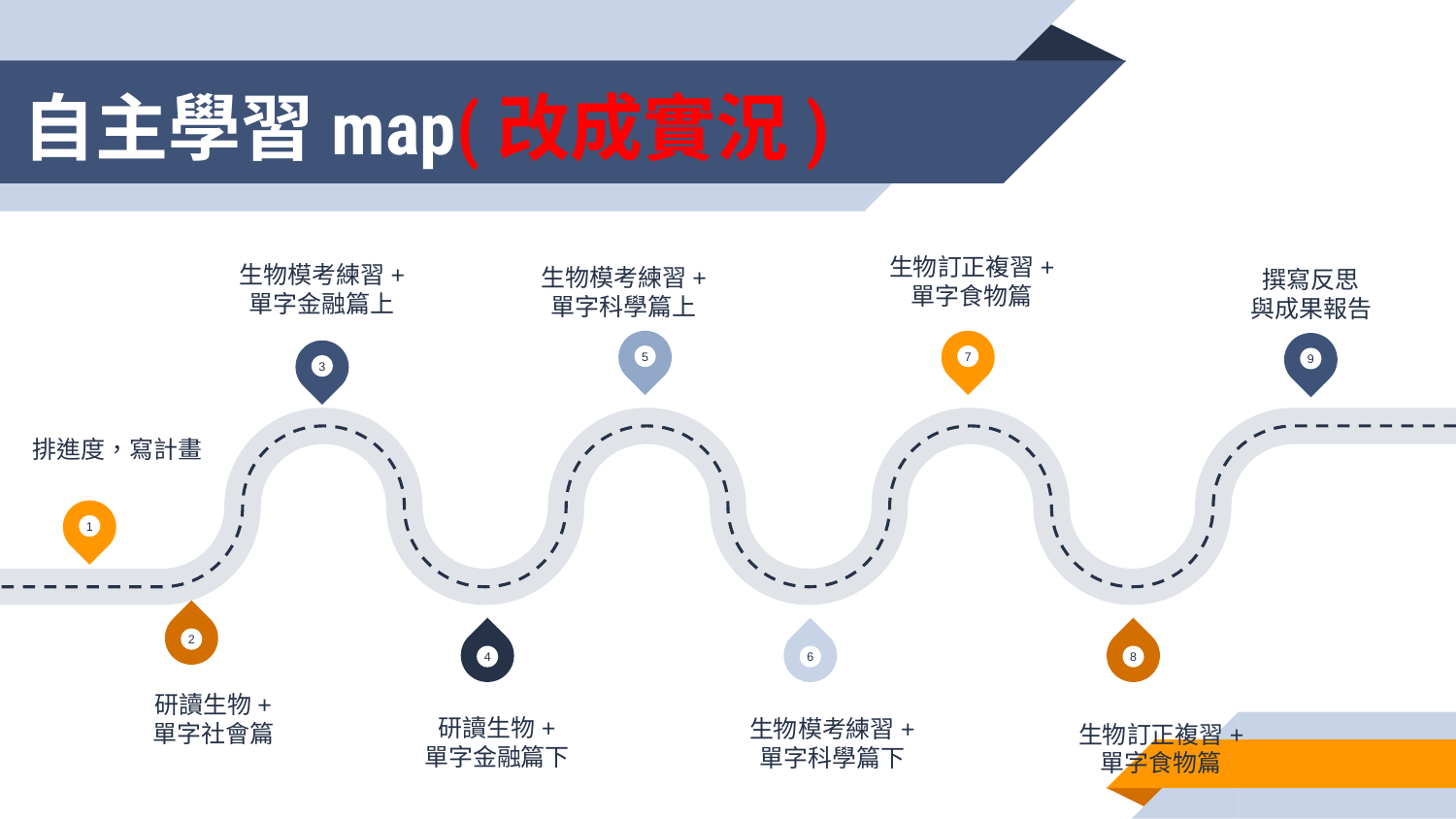

# 自主學習map(改成實況)
生物訂正複習+
單字食物篇
生物模考練習+
單字金融篇上
生物模考練習+
單字科學篇上
撰寫反思
與成果報告

9

5

7

3
排進度，寫計畫

1

2

4

6

8
研讀生物+
單字金融篇下
生物模考練習+
單字科學篇下
研讀生物+
單字社會篇
生物訂正複習+
單字食物篇
10